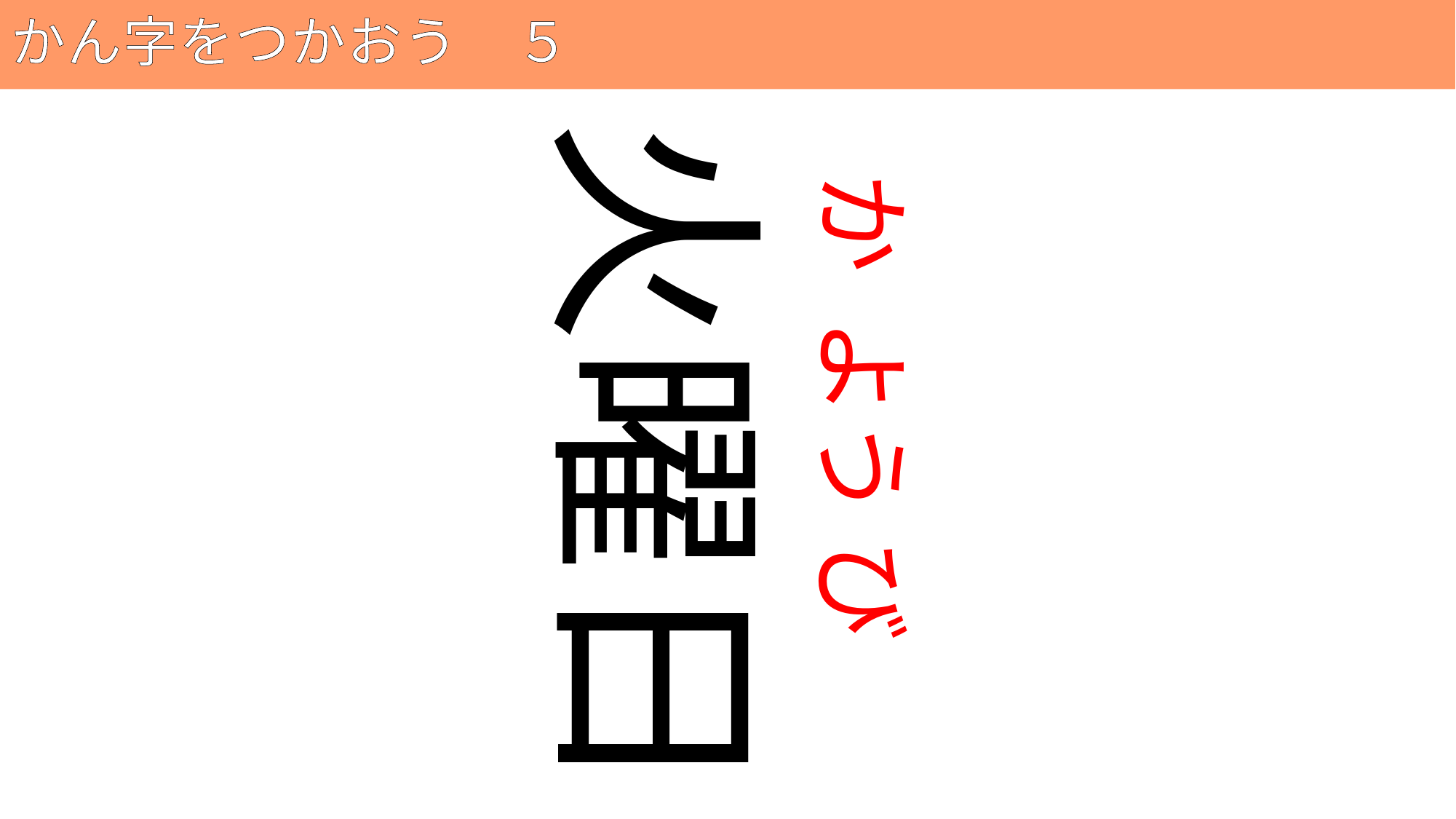

# かん字をつかおう　５
68
火曜日
か  よう び